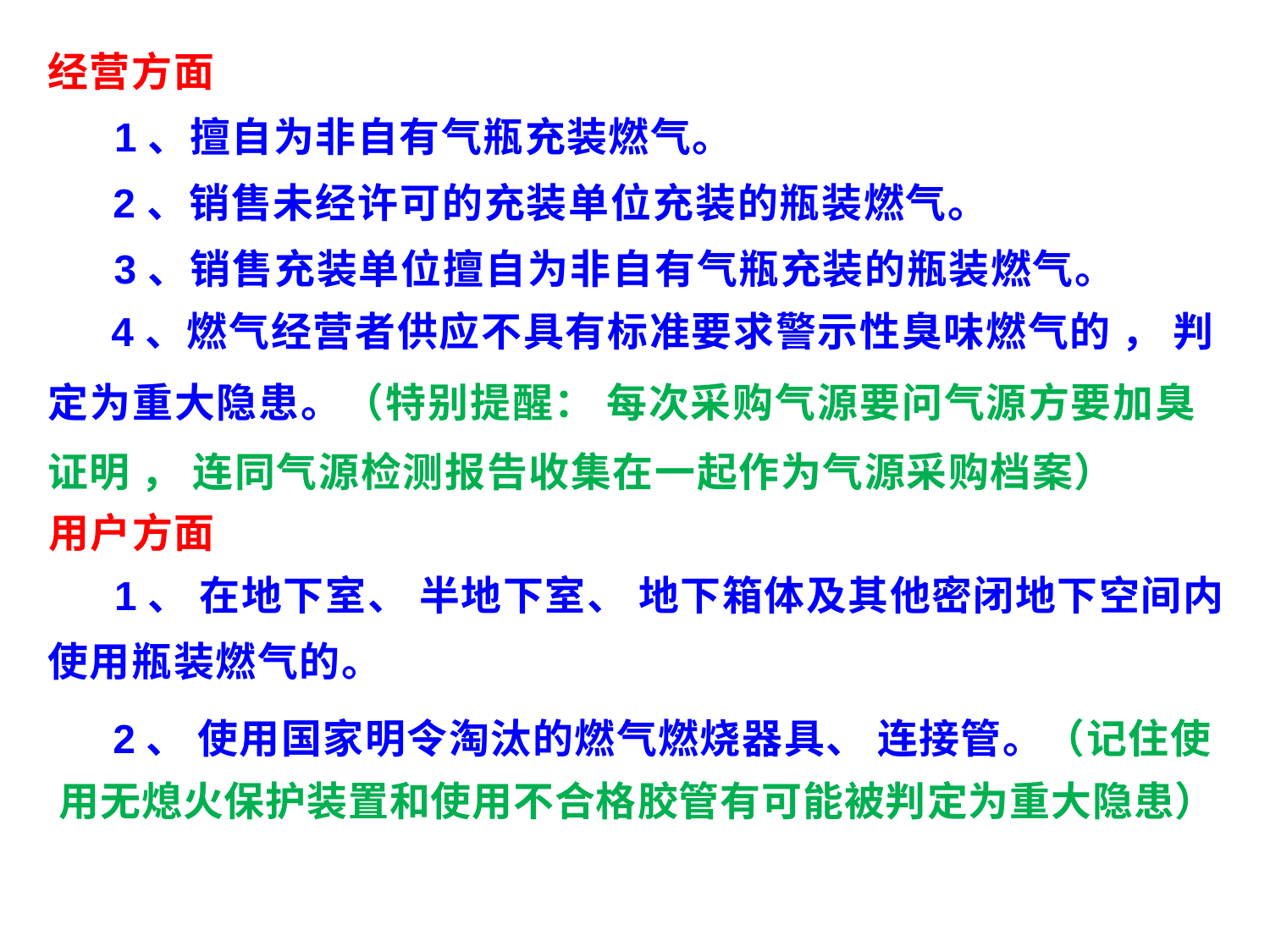

经营方面
1、擅自为非自有气瓶充装燃气。
2、销售未经许可的充装单位充装的瓶装燃气。
3、销售充装单位擅自为非自有气瓶充装的瓶装燃气。
4、燃气经营者供应不具有标准要求警示性臭味燃气的 ， 判
定为重大隐患。（特别提醒： 每次采购气源要问气源方要加臭    证明 ， 连同气源检测报告收集在一起作为气源采购档案）
用户方面
1、 在地下室、 半地下室、 地下箱体及其他密闭地下空间内
使用瓶装燃气的。

2、 使用国家明令淘汰的燃气燃烧器具、 连接管。（记住使   用无熄火保护装置和使用不合格胶管有可能被判定为重大隐患）